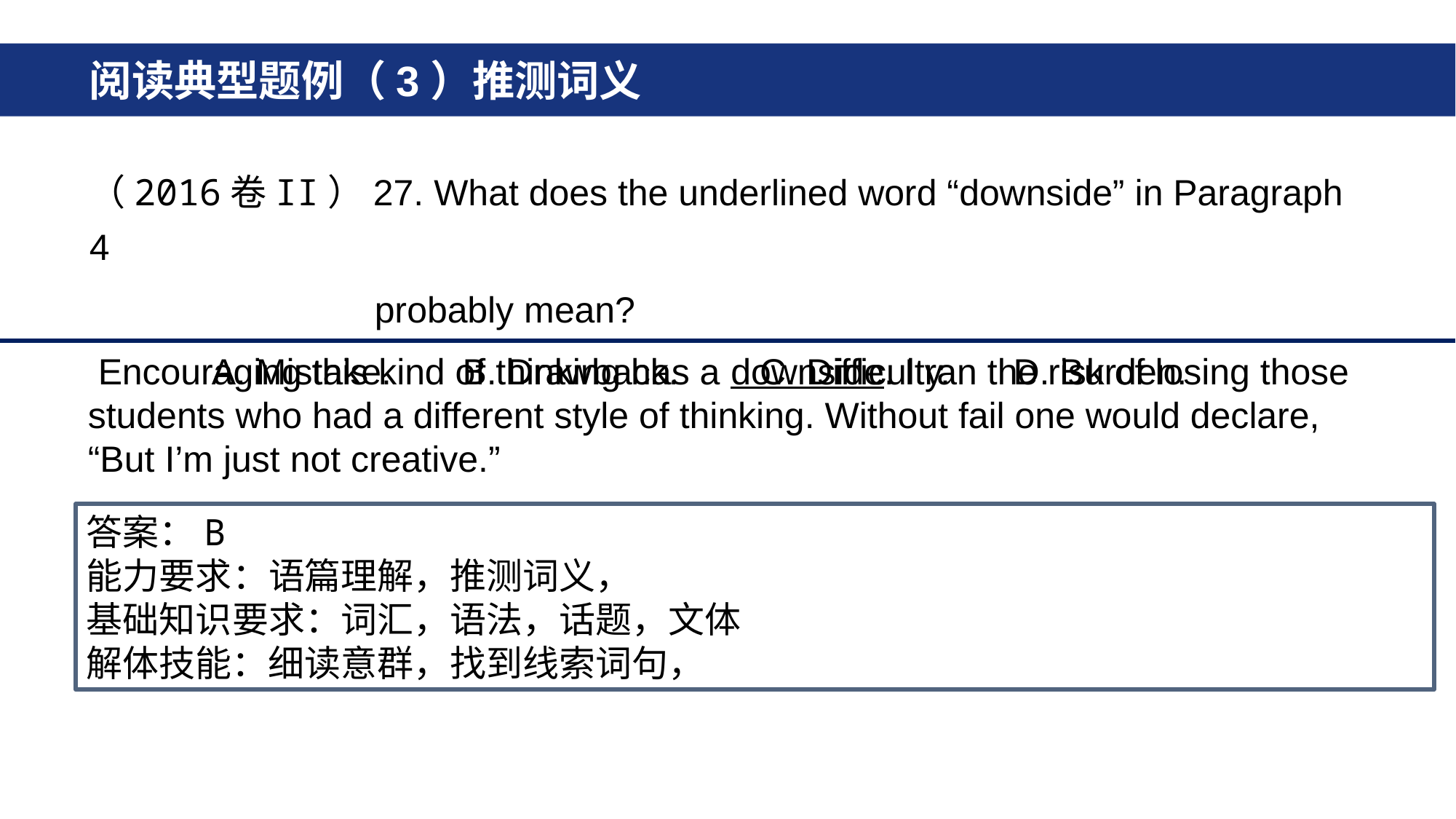

# 阅读典型题例（3）推测词义
（2016卷II）27. What does the underlined word “downside” in Paragraph 4
                            probably mean?
            A. Mistake.       B. Drawback.        C. Difficulty.	     D. Burden.

 Encouraging this kind of thinking has a downside. I ran the risk of losing those students who had a different style of thinking. Without fail one would declare, “But I’m just not creative.”

答案：B
能力要求：语篇理解，推测词义，
基础知识要求：词汇，语法，话题，文体
解体技能：细读意群，找到线索词句，